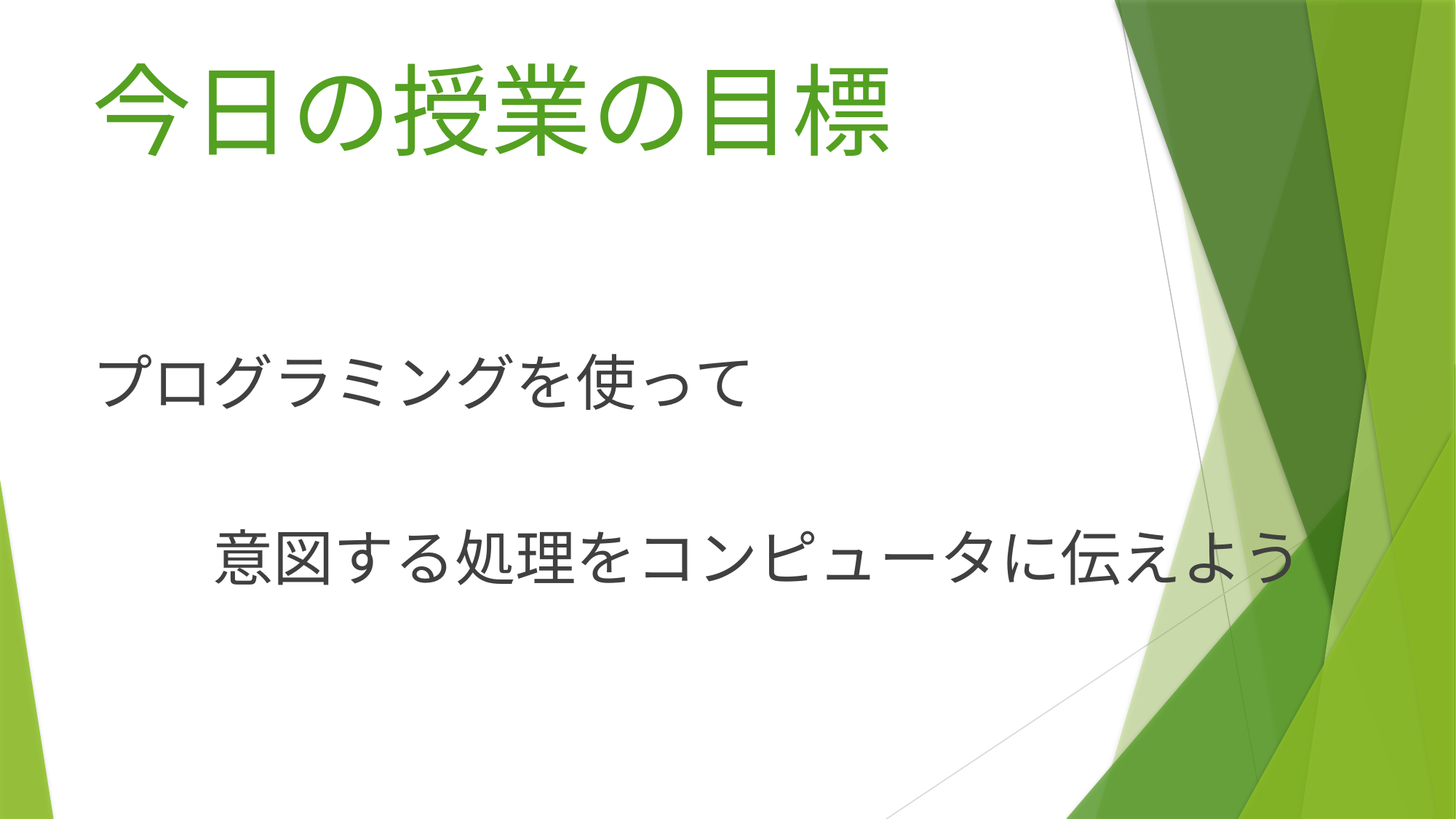

# 今日の授業の目標

プログラミングを使って

　　意図する処理をコンピュータに伝えよう